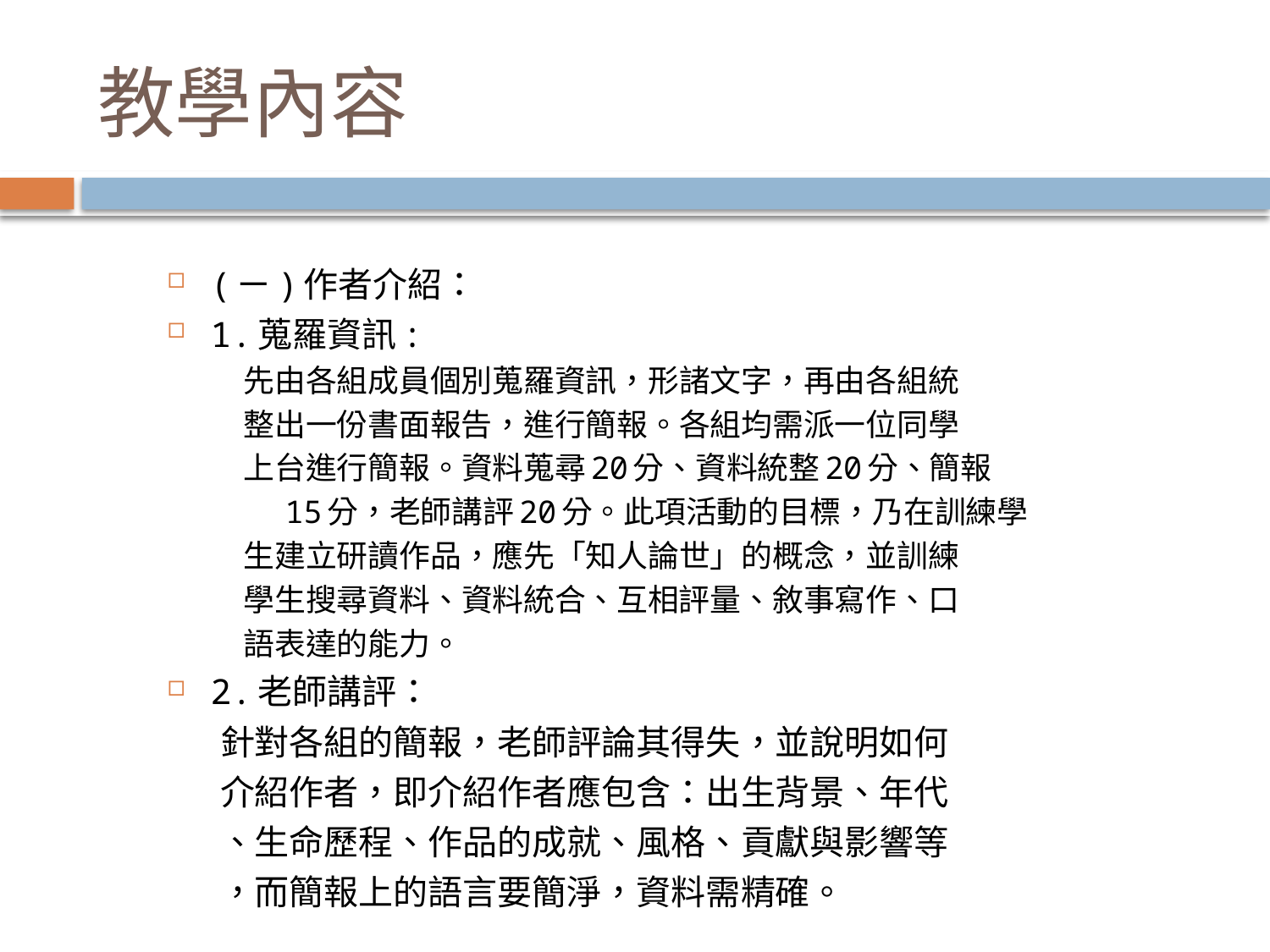

# 教學內容
(ㄧ)作者介紹：
1.蒐羅資訊:
    先由各組成員個別蒐羅資訊，形諸文字，再由各組統
    整出一份書面報告，進行簡報。各組均需派一位同學
    上台進行簡報。資料蒐尋20分、資料統整20分、簡報
    15分，老師講評20分。此項活動的目標，乃在訓練學
    生建立研讀作品，應先「知人論世」的概念，並訓練
    學生搜尋資料、資料統合、互相評量、敘事寫作、口
    語表達的能力。
2.老師講評：
      針對各組的簡報，老師評論其得失，並說明如何
      介紹作者，即介紹作者應包含：出生背景、年代
      、生命歷程、作品的成就、風格、貢獻與影響等
      ，而簡報上的語言要簡淨，資料需精確。